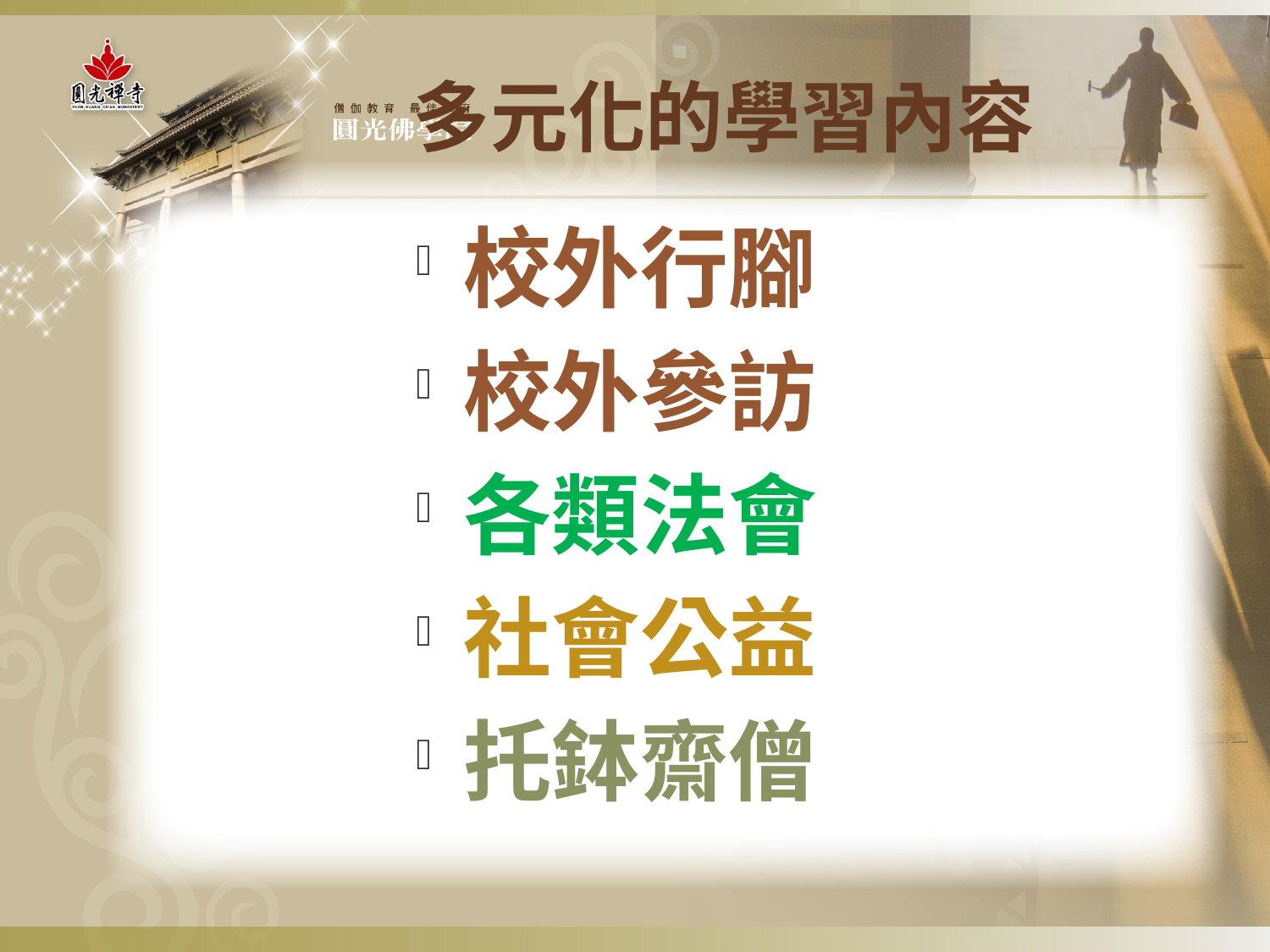

# 多元化的學習內容
校外行腳
校外參訪
各類法會
社會公益
托鉢齋僧